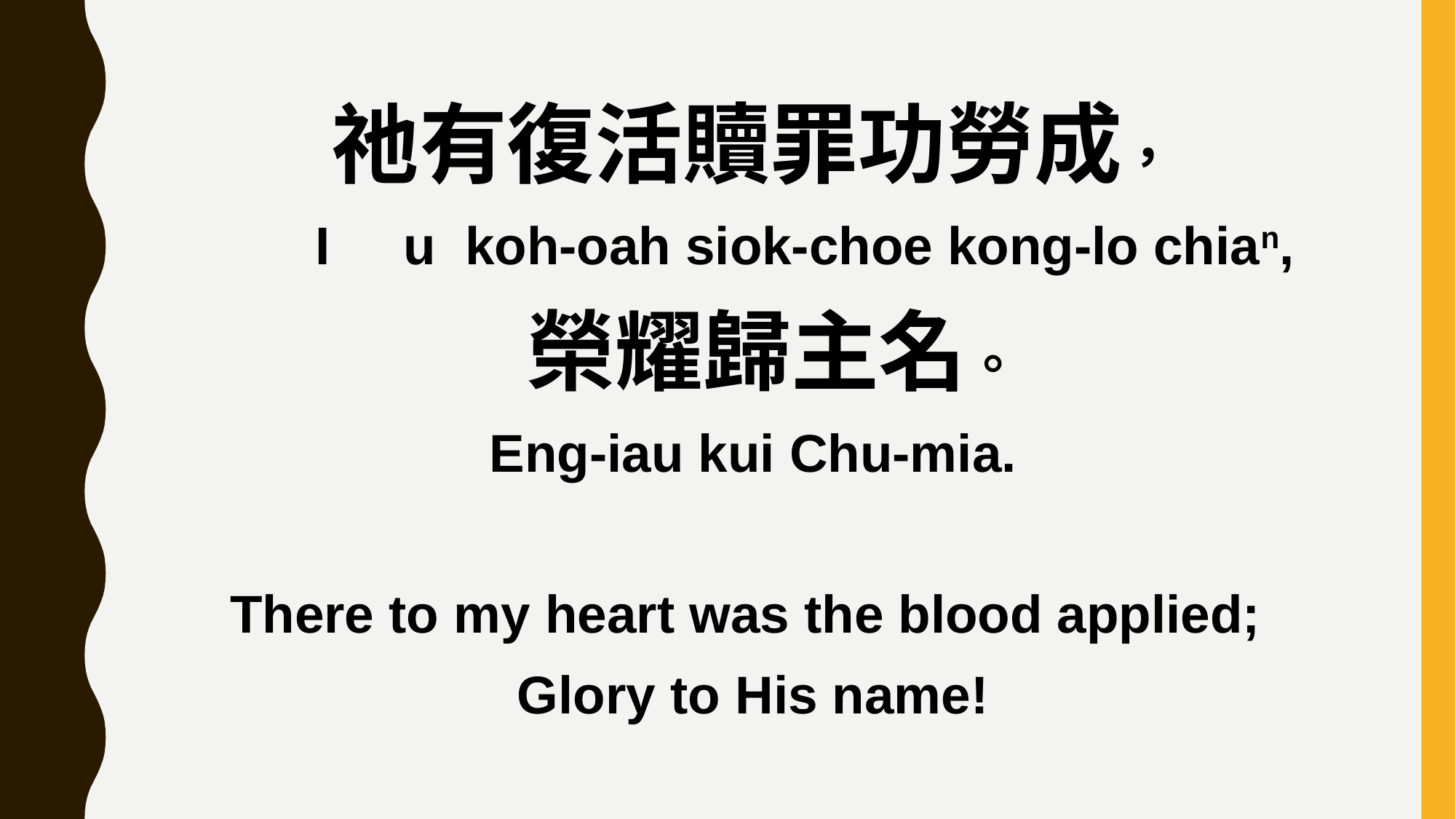

祂有復活贖罪功勞成，
       I     u  koh-oah siok-choe kong-lo chian,
 榮耀歸主名。
Eng-iau kui Chu-mia.

There to my heart was the blood applied;
Glory to His name!